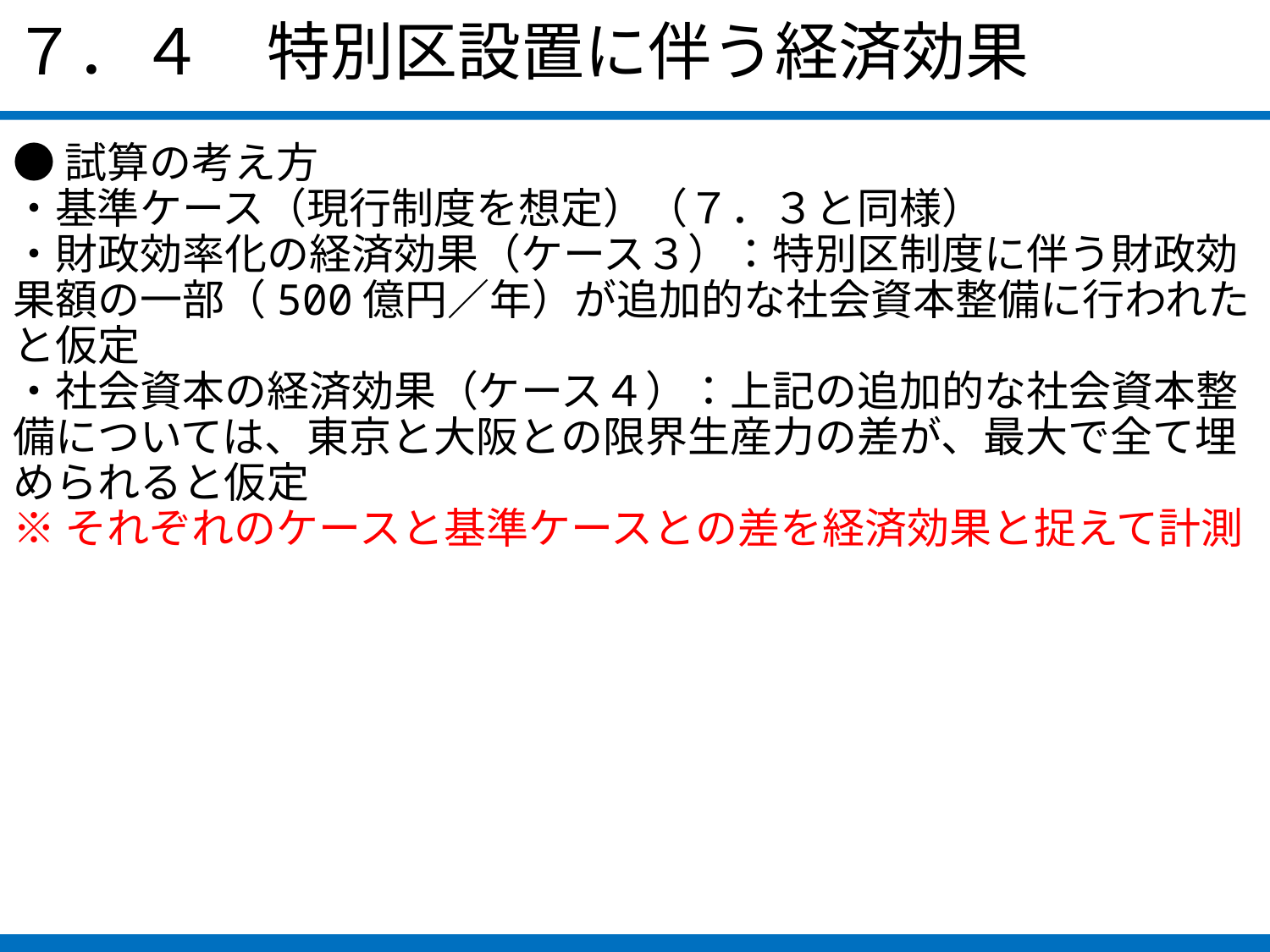

７．４　特別区設置に伴う経済効果

●試算の考え方
・基準ケース（現行制度を想定）（７．３と同様）
・財政効率化の経済効果（ケース３）：特別区制度に伴う財政効果額の一部（500億円／年）が追加的な社会資本整備に行われたと仮定
・社会資本の経済効果（ケース４）：上記の追加的な社会資本整備については、東京と大阪との限界生産力の差が、最大で全て埋められると仮定
※それぞれのケースと基準ケースとの差を経済効果と捉えて計測